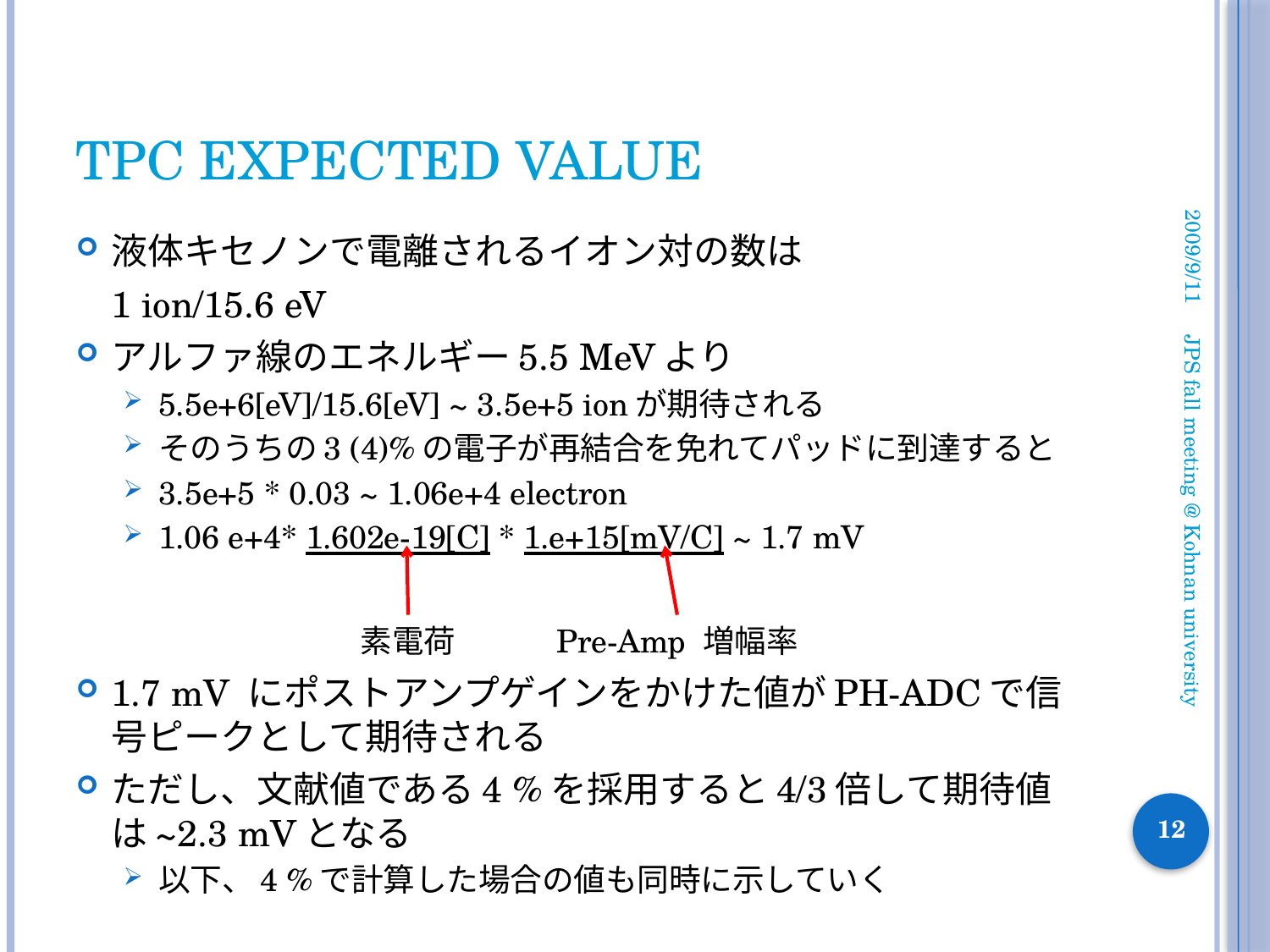

# TPC Expected Value
2009/9/11
液体キセノンで電離されるイオン対の数は
	1 ion/15.6 eV
アルファ線のエネルギー5.5 MeVより
5.5e+6[eV]/15.6[eV] ~ 3.5e+5 ionが期待される
そのうちの3 (4)%の電子が再結合を免れてパッドに到達すると
3.5e+5 * 0.03 ~ 1.06e+4 electron
1.06 e+4* 1.602e-19[C] * 1.e+15[mV/C] ~ 1.7 mV

1.7 mV にポストアンプゲインをかけた値がPH-ADCで信号ピークとして期待される
ただし、文献値である4 %を採用すると4/3倍して期待値は~2.3 mVとなる
以下、4 %で計算した場合の値も同時に示していく
JPS fall meeting @ Kohnan university
素電荷
Pre-Amp 増幅率
12